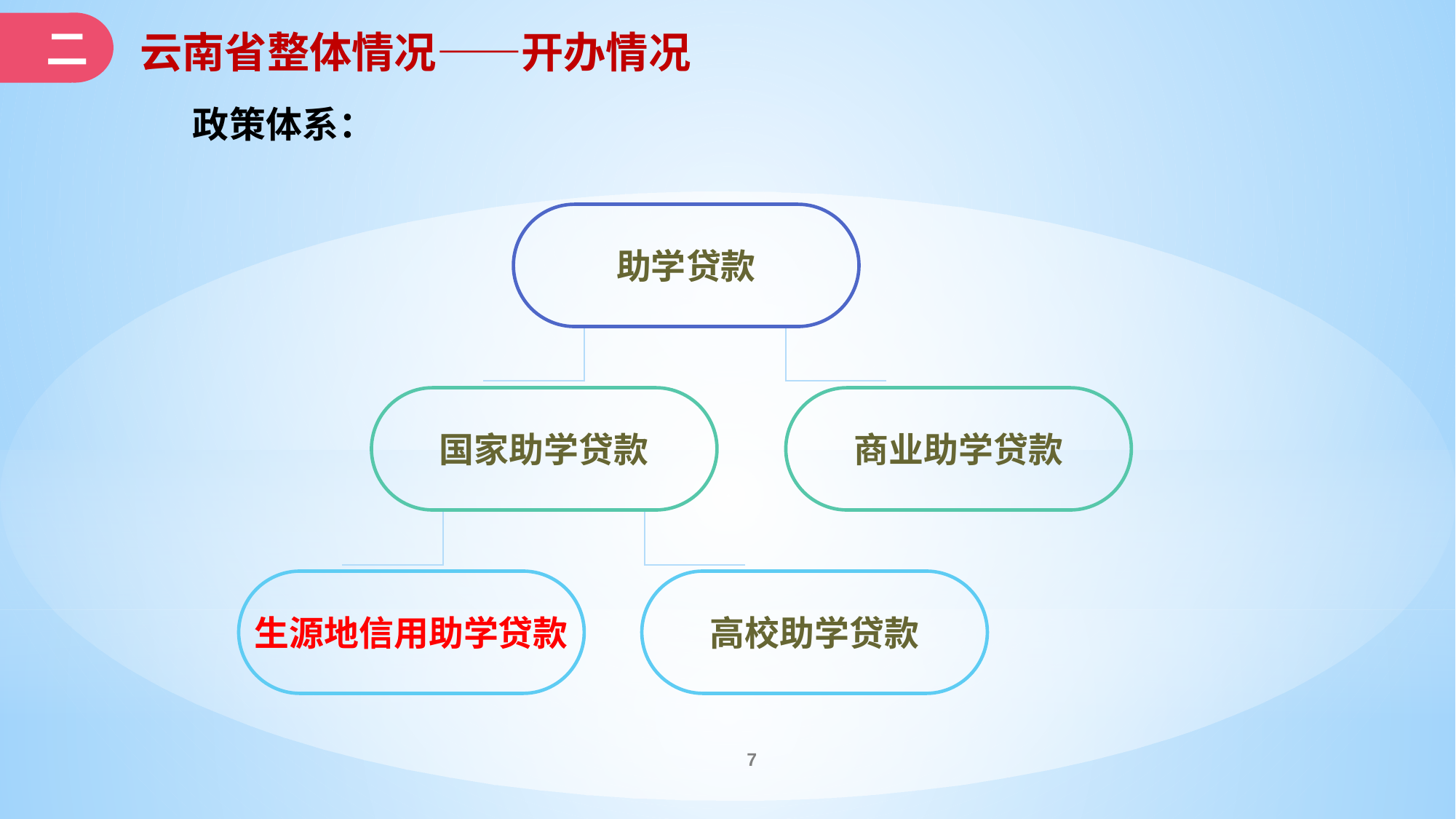

二
云南省整体情况——开办情况
政策体系：
助学贷款
国家助学贷款
商业助学贷款
生源地信用助学贷款
高校助学贷款
7